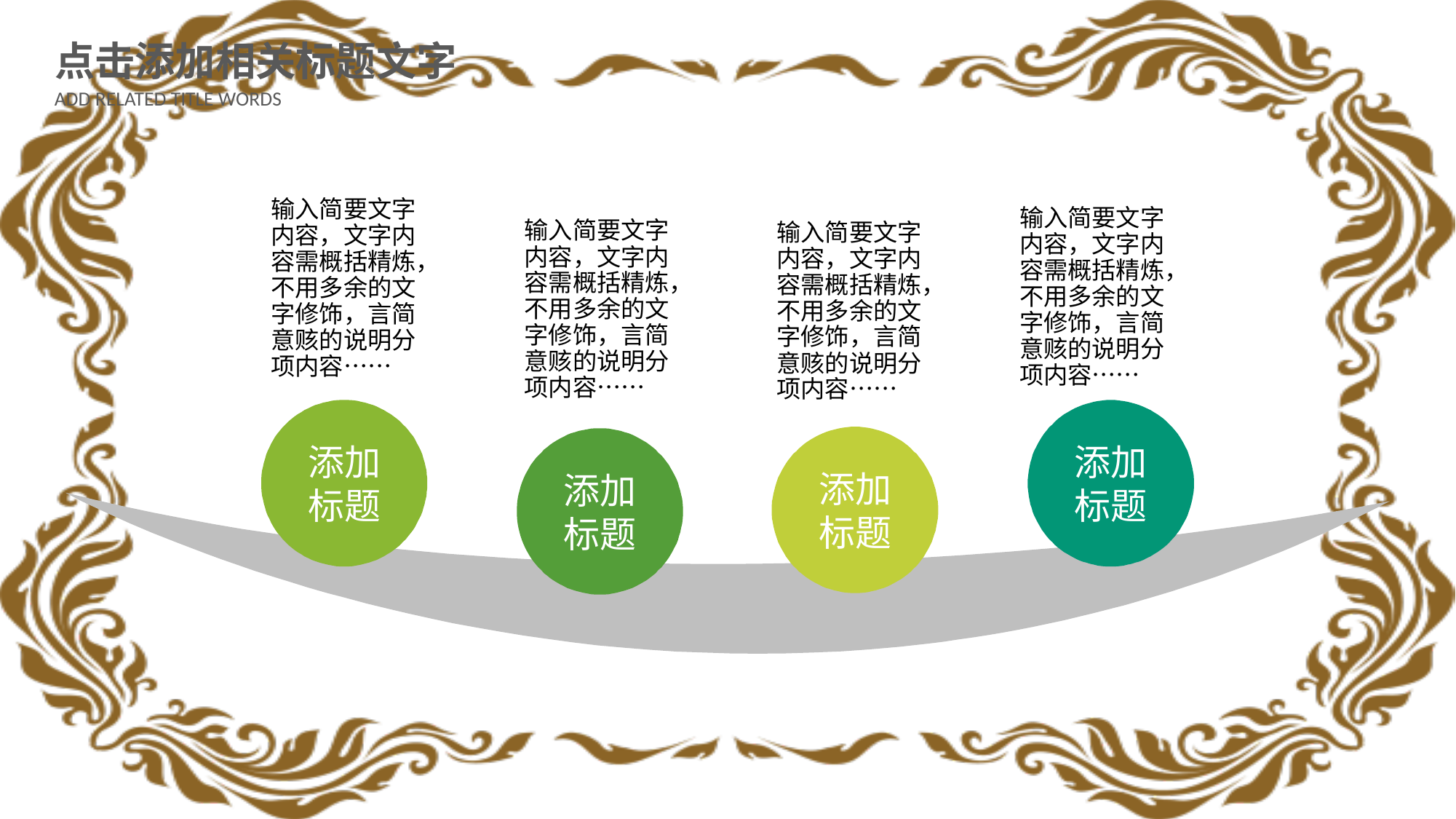

点击添加相关标题文字
ADD RELATED TITLE WORDS
输入简要文字内容，文字内容需概括精炼，不用多余的文字修饰，言简意赅的说明分项内容……
输入简要文字内容，文字内容需概括精炼，不用多余的文字修饰，言简意赅的说明分项内容……
输入简要文字内容，文字内容需概括精炼，不用多余的文字修饰，言简意赅的说明分项内容……
输入简要文字内容，文字内容需概括精炼，不用多余的文字修饰，言简意赅的说明分项内容……
添加
标题
添加
标题
添加
标题
添加
标题